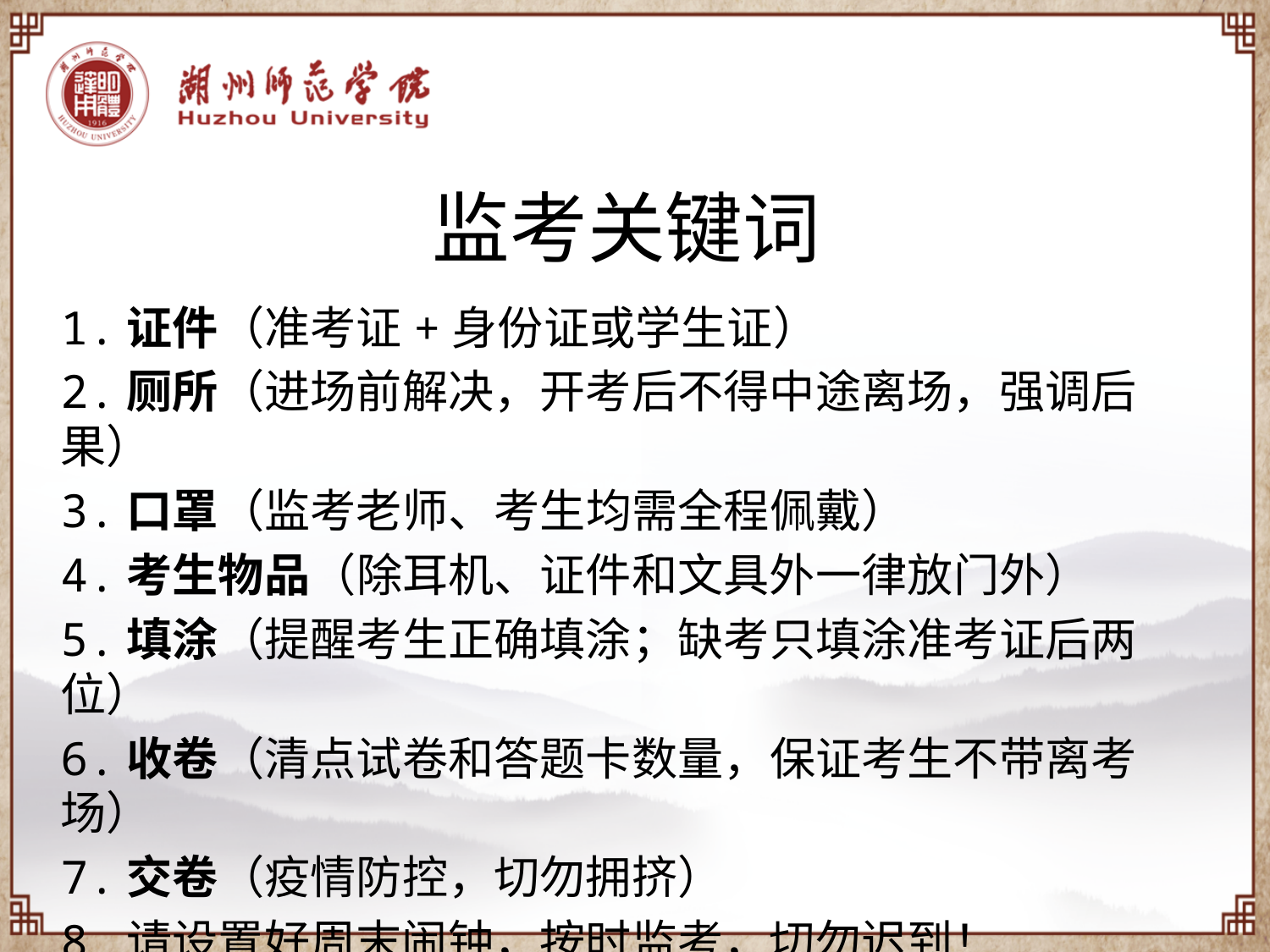

# 监考关键词
1.证件（准考证+身份证或学生证）
2.厕所（进场前解决，开考后不得中途离场，强调后果）
3.口罩（监考老师、考生均需全程佩戴）
4.考生物品（除耳机、证件和文具外一律放门外）
5.填涂（提醒考生正确填涂；缺考只填涂准考证后两位）
6.收卷（清点试卷和答题卡数量，保证考生不带离考场）
7.交卷（疫情防控，切勿拥挤）
8.请设置好周末闹钟，按时监考，切勿迟到！